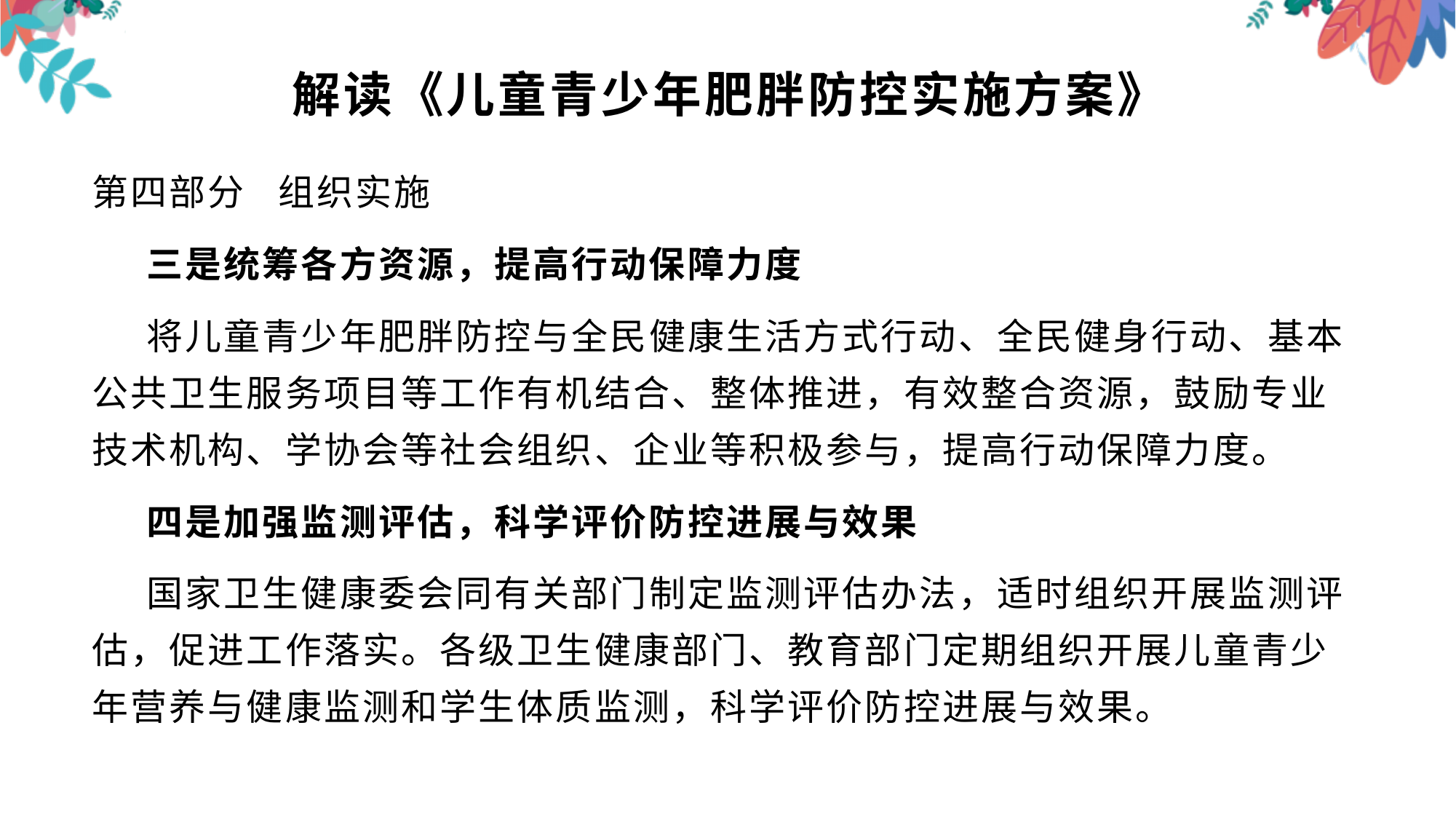

# 解读《儿童青少年肥胖防控实施方案》
第四部分   组织实施
三是统筹各方资源，提高行动保障力度
将儿童青少年肥胖防控与全民健康生活方式行动、全民健身行动、基本公共卫生服务项目等工作有机结合、整体推进，有效整合资源，鼓励专业技术机构、学协会等社会组织、企业等积极参与，提高行动保障力度。
四是加强监测评估，科学评价防控进展与效果
国家卫生健康委会同有关部门制定监测评估办法，适时组织开展监测评估，促进工作落实。各级卫生健康部门、教育部门定期组织开展儿童青少年营养与健康监测和学生体质监测，科学评价防控进展与效果。